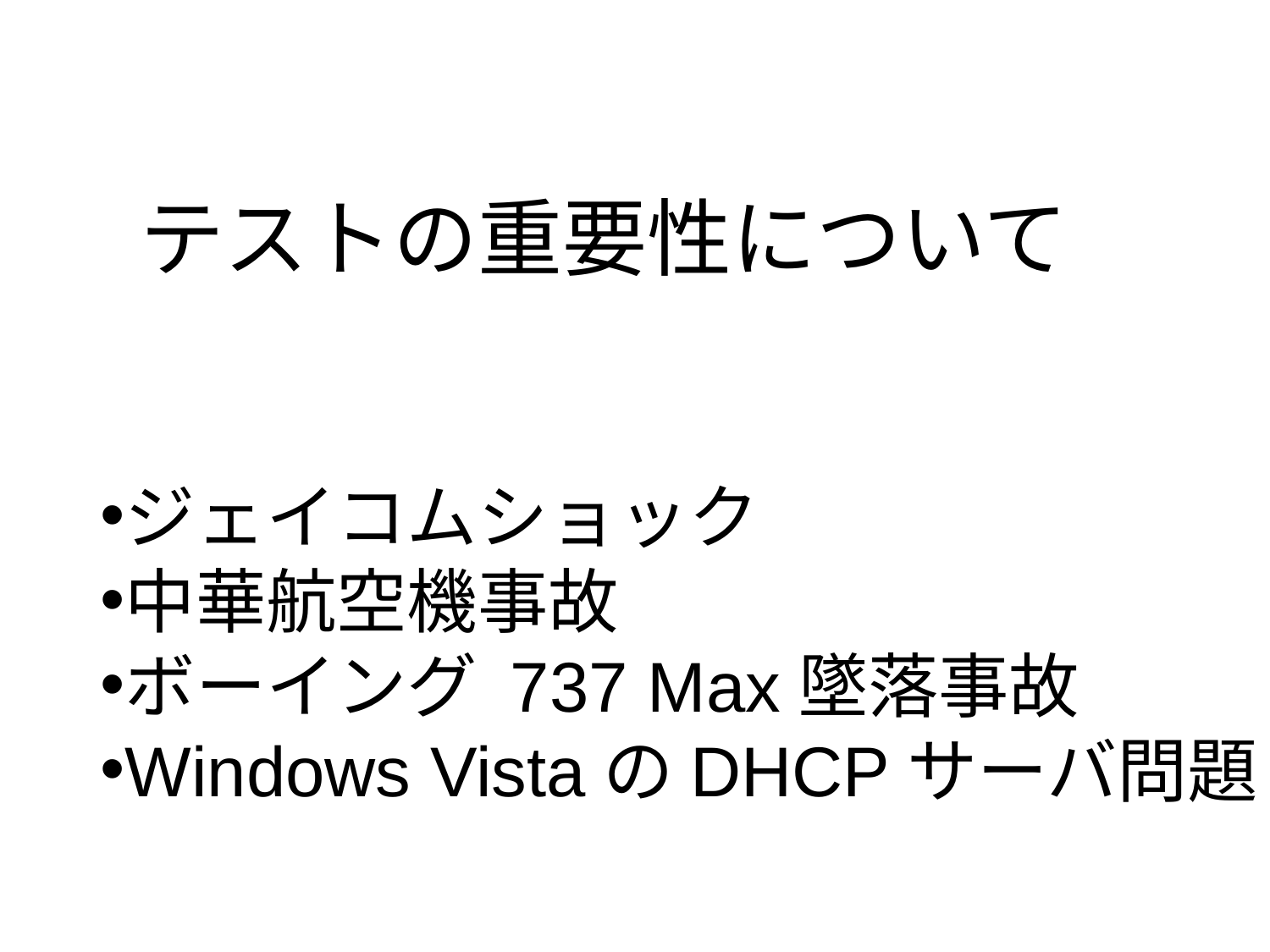

テストの重要性について
ジェイコムショック
中華航空機事故
ボーイング 737 Max墜落事故
Windows VistaのDHCPサーバ問題